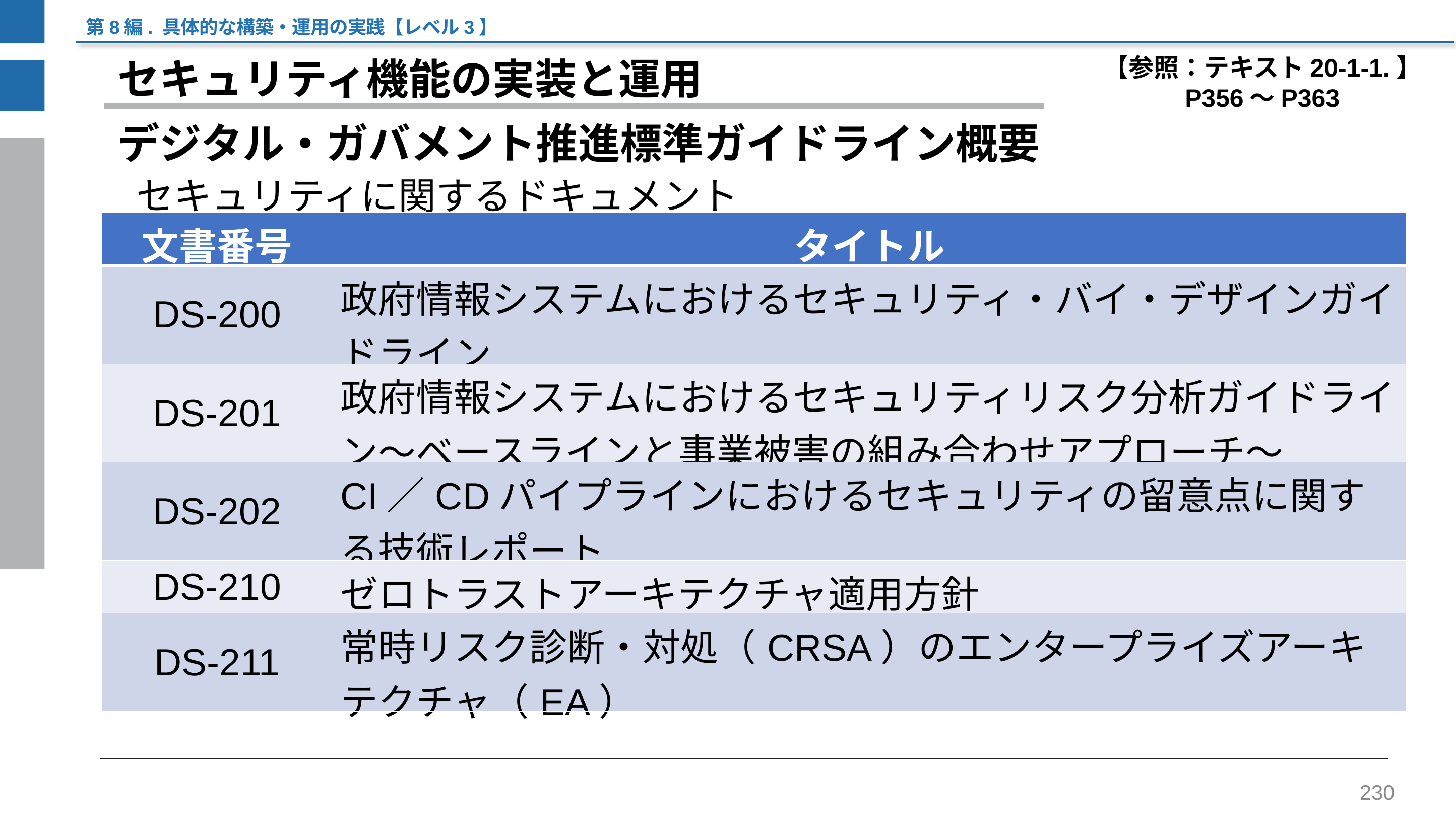

第8編. 具体的な構築・運用の実践【レベル3】
【参照：テキスト20-1-1.】
P356～P363
セキュリティ機能の実装と運用
デジタル・ガバメント推進標準ガイドライン概要
セキュリティに関するドキュメント

| 文書番号 | タイトル |
| --- | --- |
| DS-200 | 政府情報システムにおけるセキュリティ・バイ・デザインガイドライン |
| DS-201 | 政府情報システムにおけるセキュリティリスク分析ガイドライン～ベースラインと事業被害の組み合わせアプローチ～ |
| DS-202 | CI／CDパイプラインにおけるセキュリティの留意点に関する技術レポート |
| DS-210 | ゼロトラストアーキテクチャ適用方針 |
| DS-211 | 常時リスク診断・対処（CRSA）のエンタープライズアーキテクチャ（EA） |
230